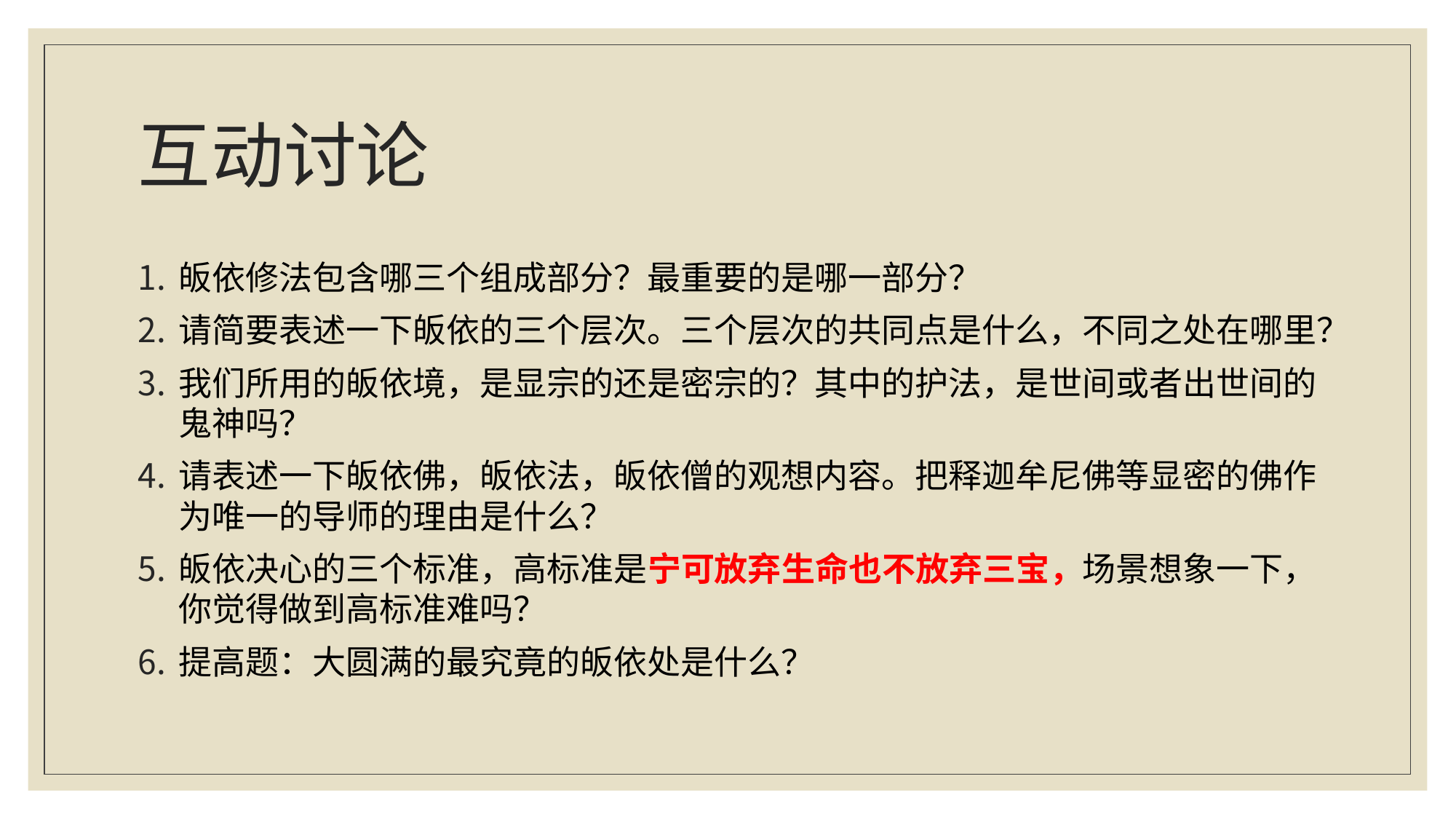

# 互动讨论
皈依修法包含哪三个组成部分？最重要的是哪一部分？
请简要表述一下皈依的三个层次。三个层次的共同点是什么，不同之处在哪里？
我们所用的皈依境，是显宗的还是密宗的？其中的护法，是世间或者出世间的鬼神吗？
请表述一下皈依佛，皈依法，皈依僧的观想内容。把释迦牟尼佛等显密的佛作为唯一的导师的理由是什么？
皈依决心的三个标准，高标准是宁可放弃生命也不放弃三宝，场景想象一下，你觉得做到高标准难吗？
提高题：大圆满的最究竟的皈依处是什么？